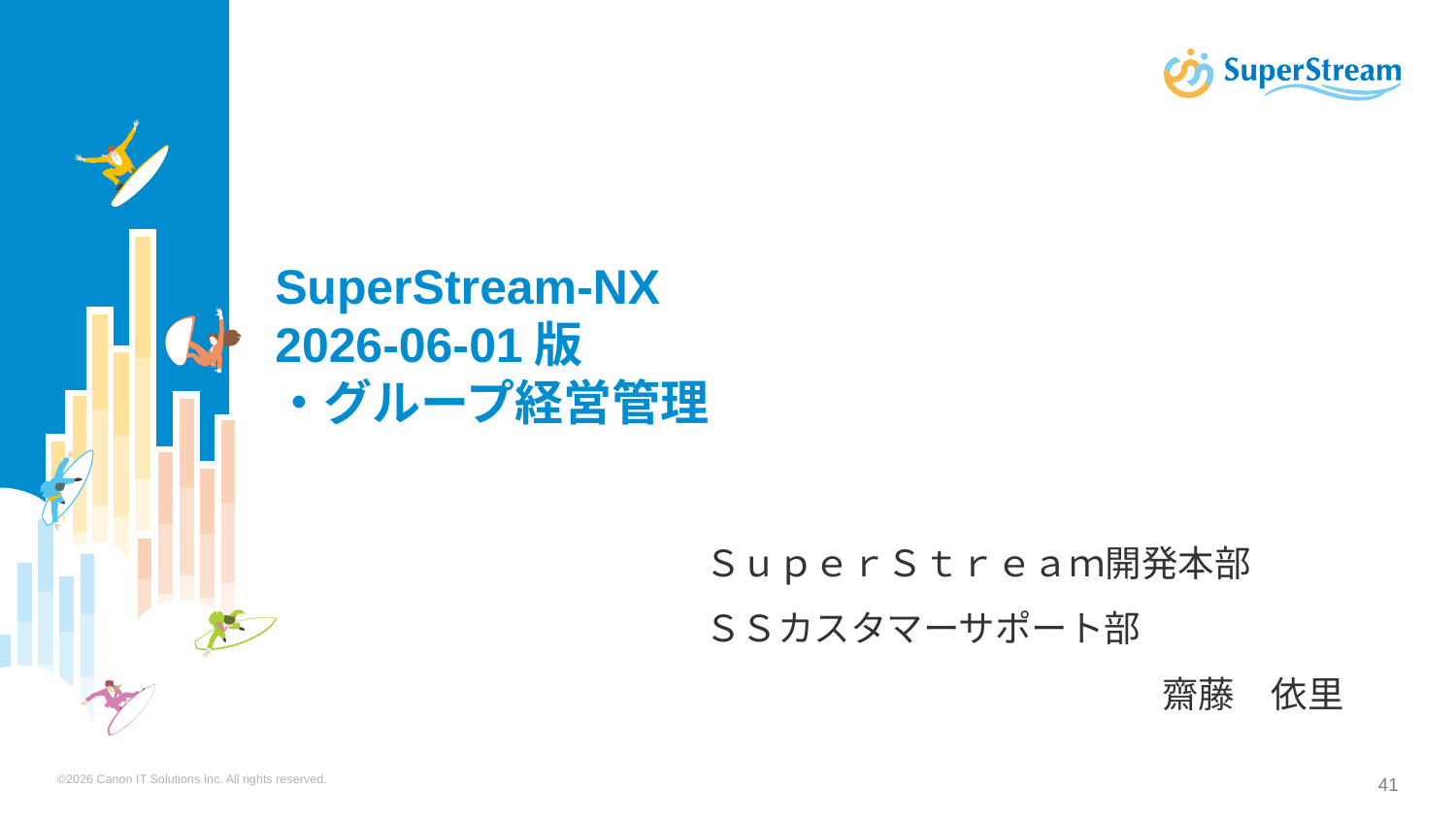

SuperStream-NX
2026-06-01版
・グループ経営管理
ＳｕｐｅｒＳｔｒｅａｍ開発本部
ＳＳカスタマーサポート部
齋藤　依里
©2026 Canon IT Solutions Inc. All rights reserved.
41